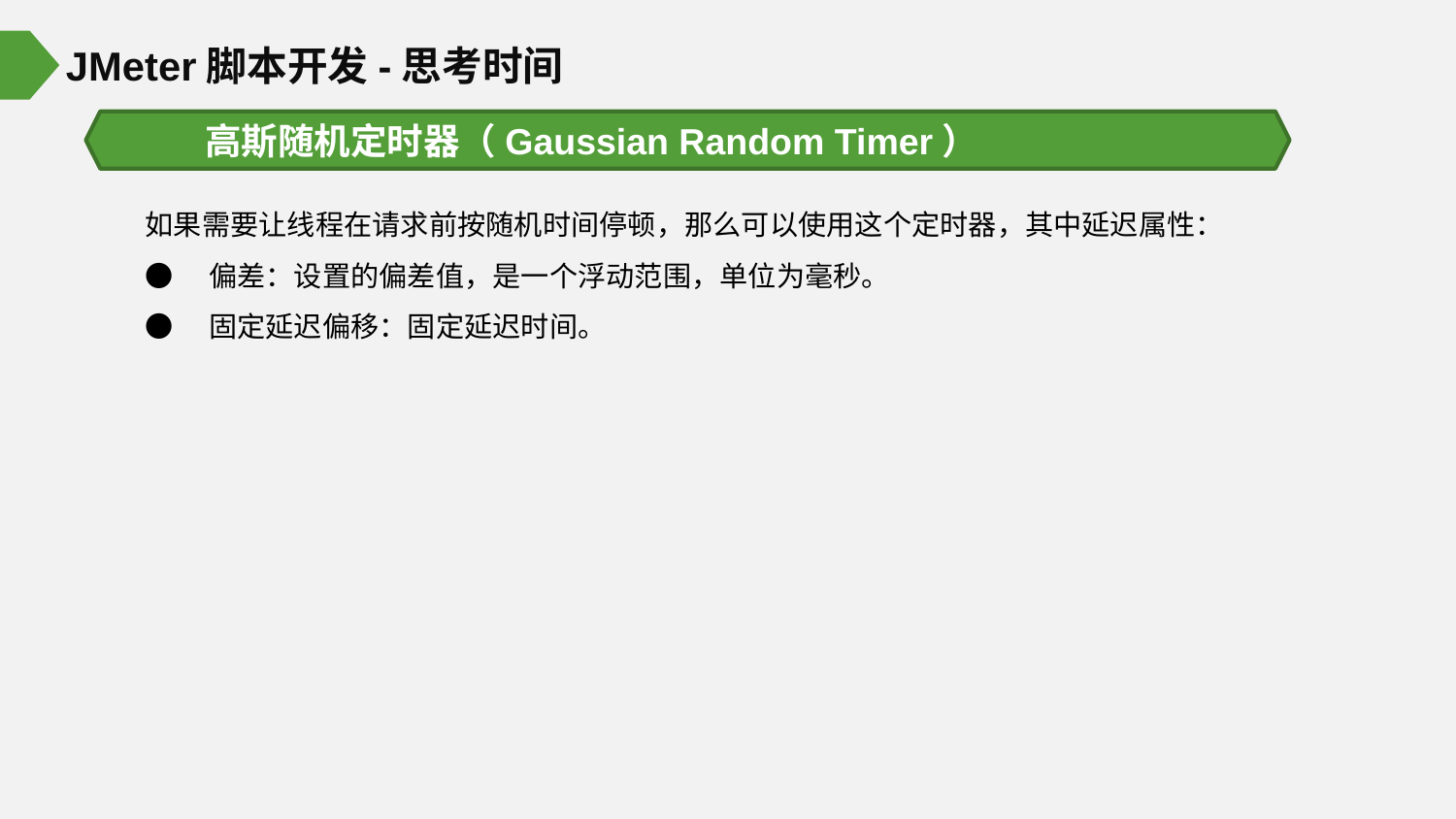

JMeter脚本开发-思考时间
高斯随机定时器（Gaussian Random Timer）
如果需要让线程在请求前按随机时间停顿，那么可以使用这个定时器，其中延迟属性：
●　偏差：设置的偏差值，是一个浮动范围，单位为毫秒。
●　固定延迟偏移：固定延迟时间。